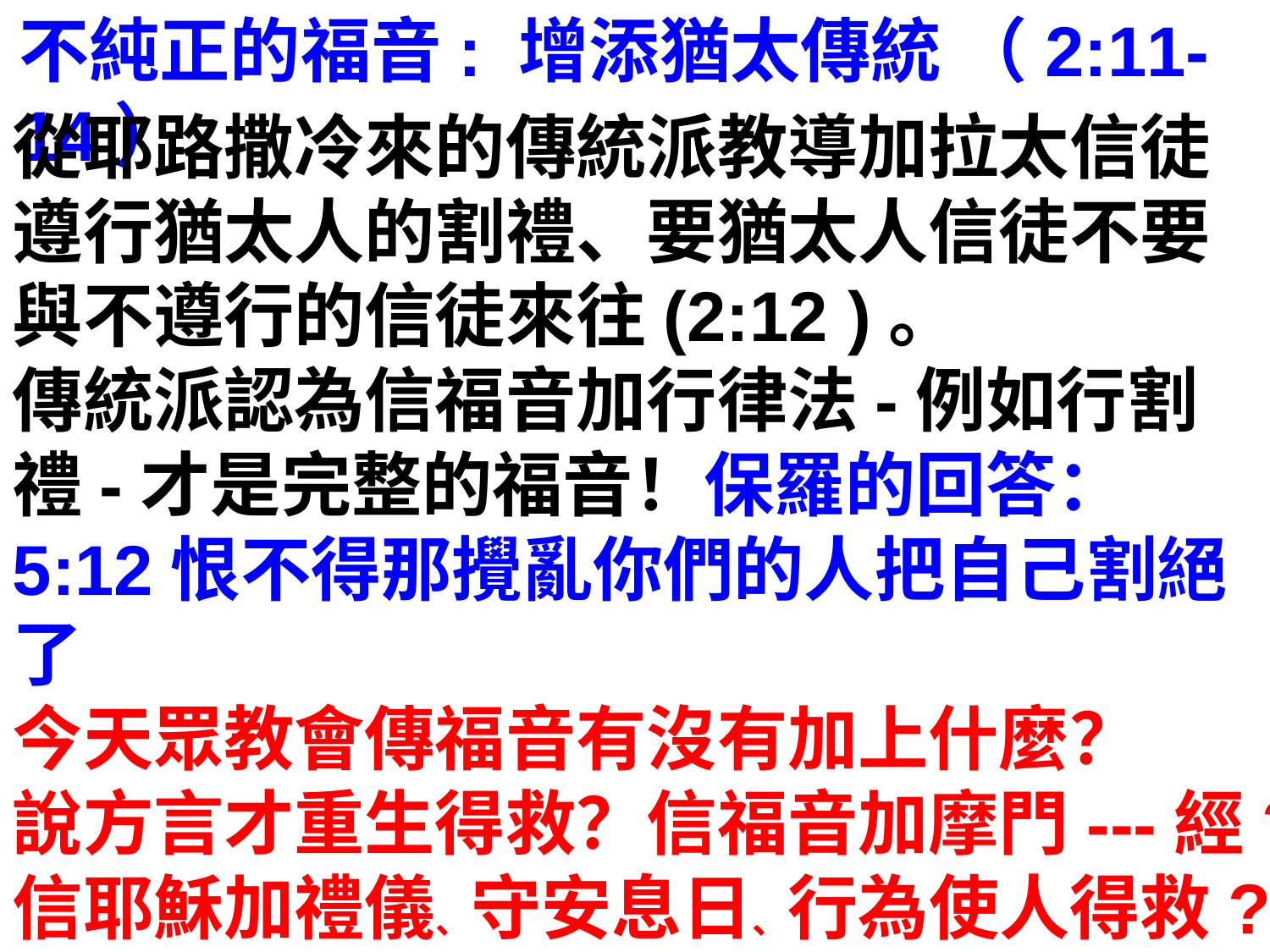

不純正的福音: 增添猶太傳統 （2:11-14）

從耶路撒冷來的傳統派教導加拉太信徒遵行猶太人的割禮、要猶太人信徒不要與不遵行的信徒來往(2:12 )。
傳統派認為信福音加行律法-例如行割禮-才是完整的福音！保羅的回答：
5:12恨不得那攪亂你們的人把自己割絕了
今天眾教會傳福音有沒有加上什麼？
說方言才重生得救？信福音加摩門---經?
信耶穌加禮儀、守安息日、行為使人得救?
信那些自稱先知、使徒、東方基督才得救?